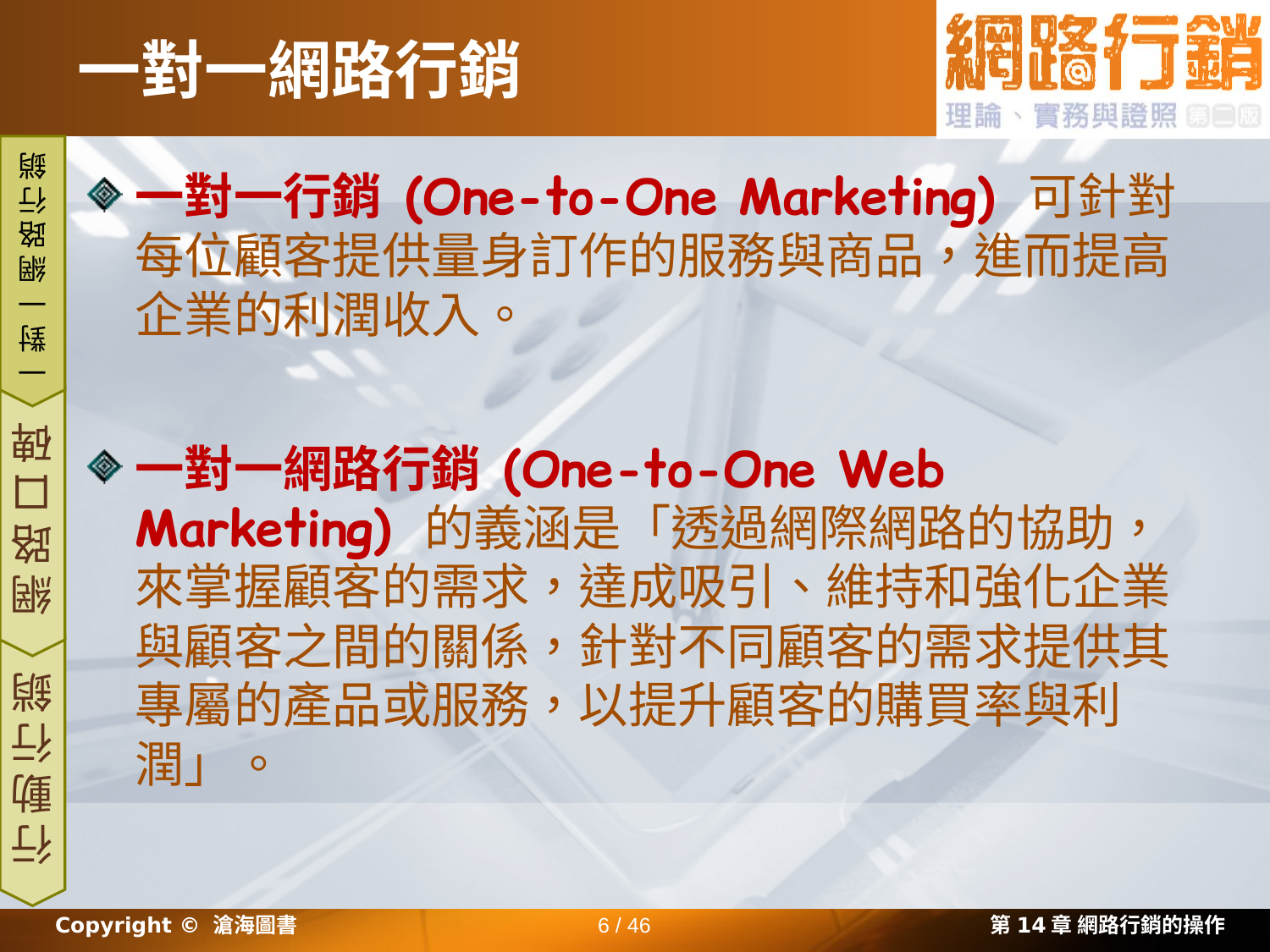

# 一對一網路行銷
一對一行銷 (One-to-One Marketing) 可針對每位顧客提供量身訂作的服務與商品，進而提高企業的利潤收入。

一對一網路行銷 (One-to-One Web Marketing) 的義涵是「透過網際網路的協助，來掌握顧客的需求，達成吸引、維持和強化企業與顧客之間的關係，針對不同顧客的需求提供其專屬的產品或服務，以提升顧客的購買率與利潤」。
一對一網路行銷
網路口碑
行動行銷
Copyright © 滄海圖書
6 / 46
第14章 網路行銷的操作